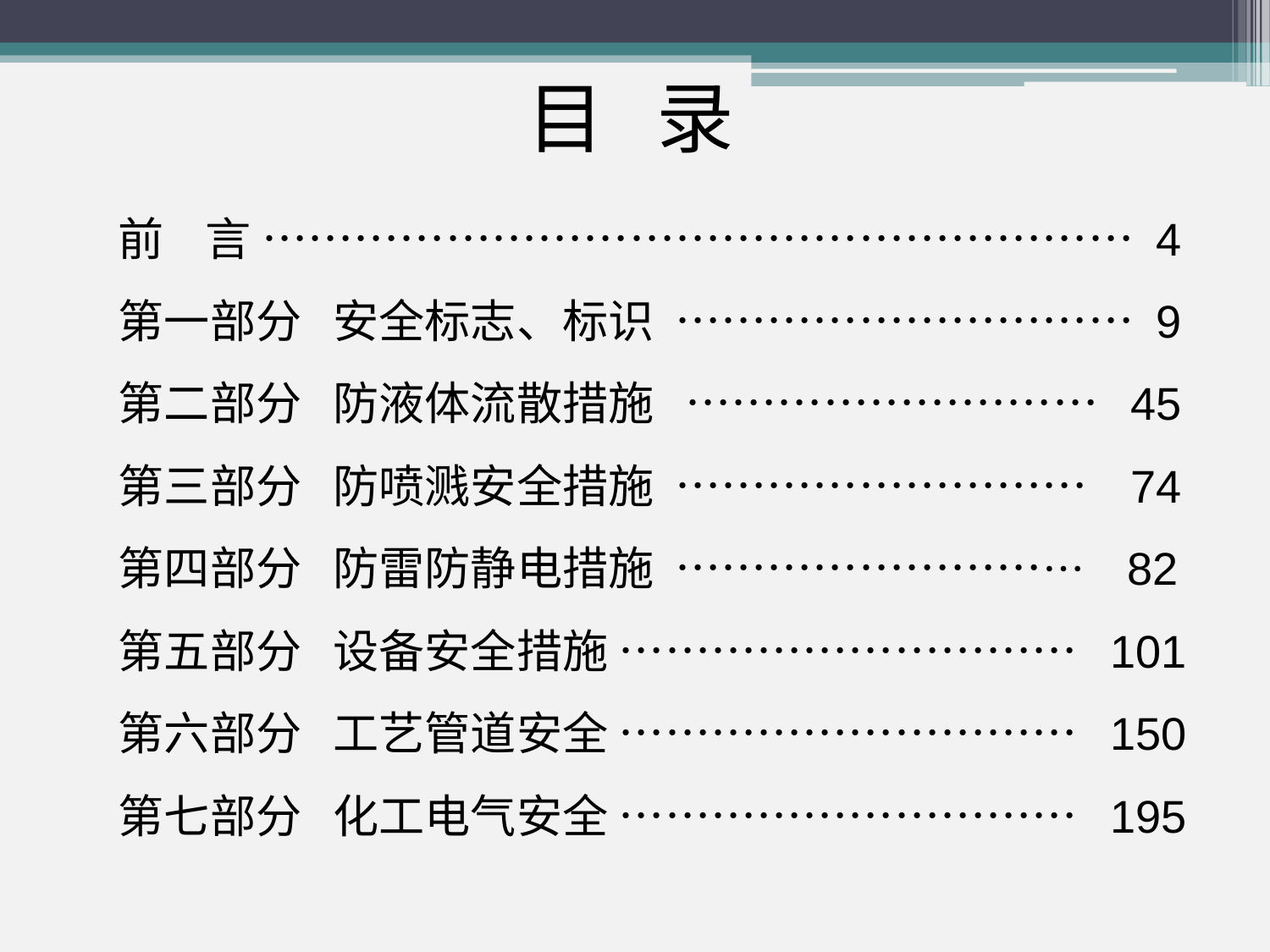

目   录
前    言 ………………………………………………… 4
第一部分   安全标志、标识  ………………………… 9
第二部分   防液体流散措施   ………………………  45
第三部分   防喷溅安全措施  ………………………   74
第四部分   防雷防静电措施  ………………………   82
第五部分   设备安全措施 …………………………  101
第六部分   工艺管道安全 …………………………  150
第七部分   化工电气安全 …………………………  195